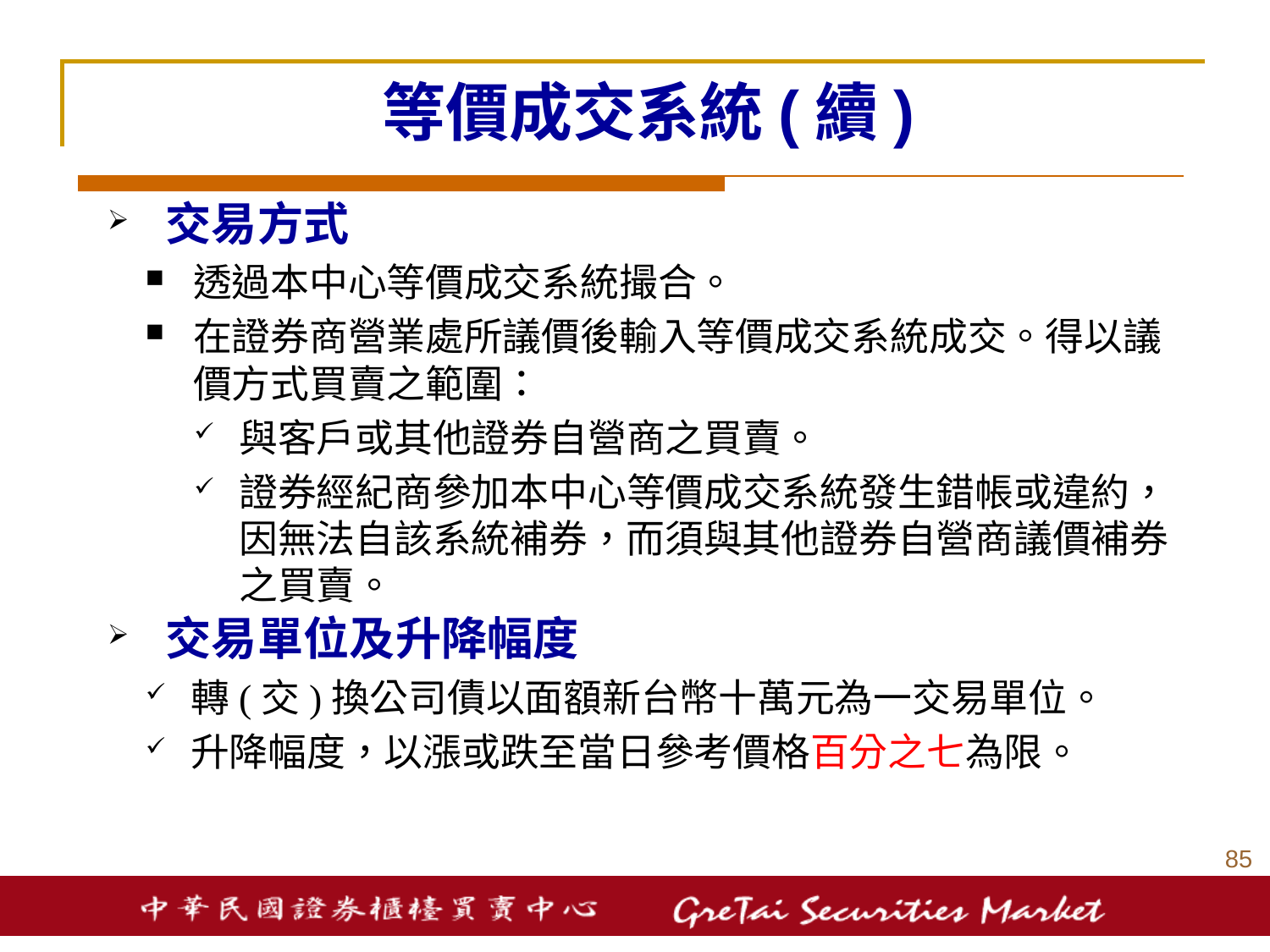

# 等價成交系統(續)

交易方式
透過本中心等價成交系統撮合。
在證券商營業處所議價後輸入等價成交系統成交。得以議價方式買賣之範圍：
與客戶或其他證券自營商之買賣。
證券經紀商參加本中心等價成交系統發生錯帳或違約，因無法自該系統補券，而須與其他證券自營商議價補券之買賣。
交易單位及升降幅度
轉(交)換公司債以面額新台幣十萬元為一交易單位。
升降幅度，以漲或跌至當日參考價格百分之七為限。
85